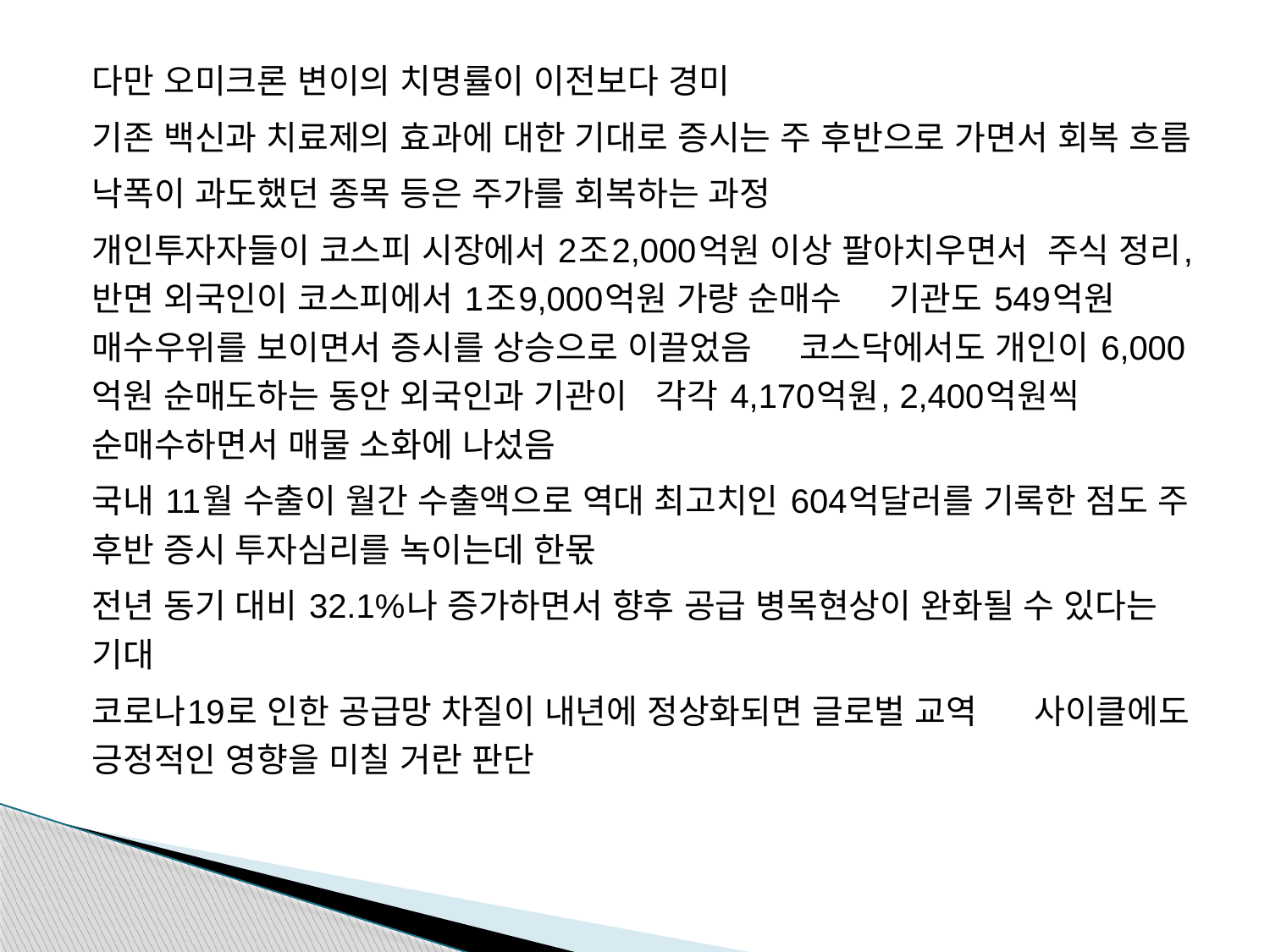

다만 오미크론 변이의 치명률이 이전보다 경미
기존 백신과 치료제의 효과에 대한 기대로 증시는 주 후반으로 가면서 회복 흐름
낙폭이 과도했던 종목 등은 주가를 회복하는 과정
개인투자자들이 코스피 시장에서 2조2,000억원 이상 팔아치우면서  주식 정리, 반면 외국인이 코스피에서 1조9,000억원 가량 순매수     기관도 549억원 매수우위를 보이면서 증시를 상승으로 이끌었음     코스닥에서도 개인이 6,000억원 순매도하는 동안 외국인과 기관이   각각 4,170억원, 2,400억원씩 순매수하면서 매물 소화에 나섰음
국내 11월 수출이 월간 수출액으로 역대 최고치인 604억달러를 기록한 점도 주 후반 증시 투자심리를 녹이는데 한몫
전년 동기 대비 32.1%나 증가하면서 향후 공급 병목현상이 완화될 수 있다는 기대
코로나19로 인한 공급망 차질이 내년에 정상화되면 글로벌 교역      사이클에도 긍정적인 영향을 미칠 거란 판단